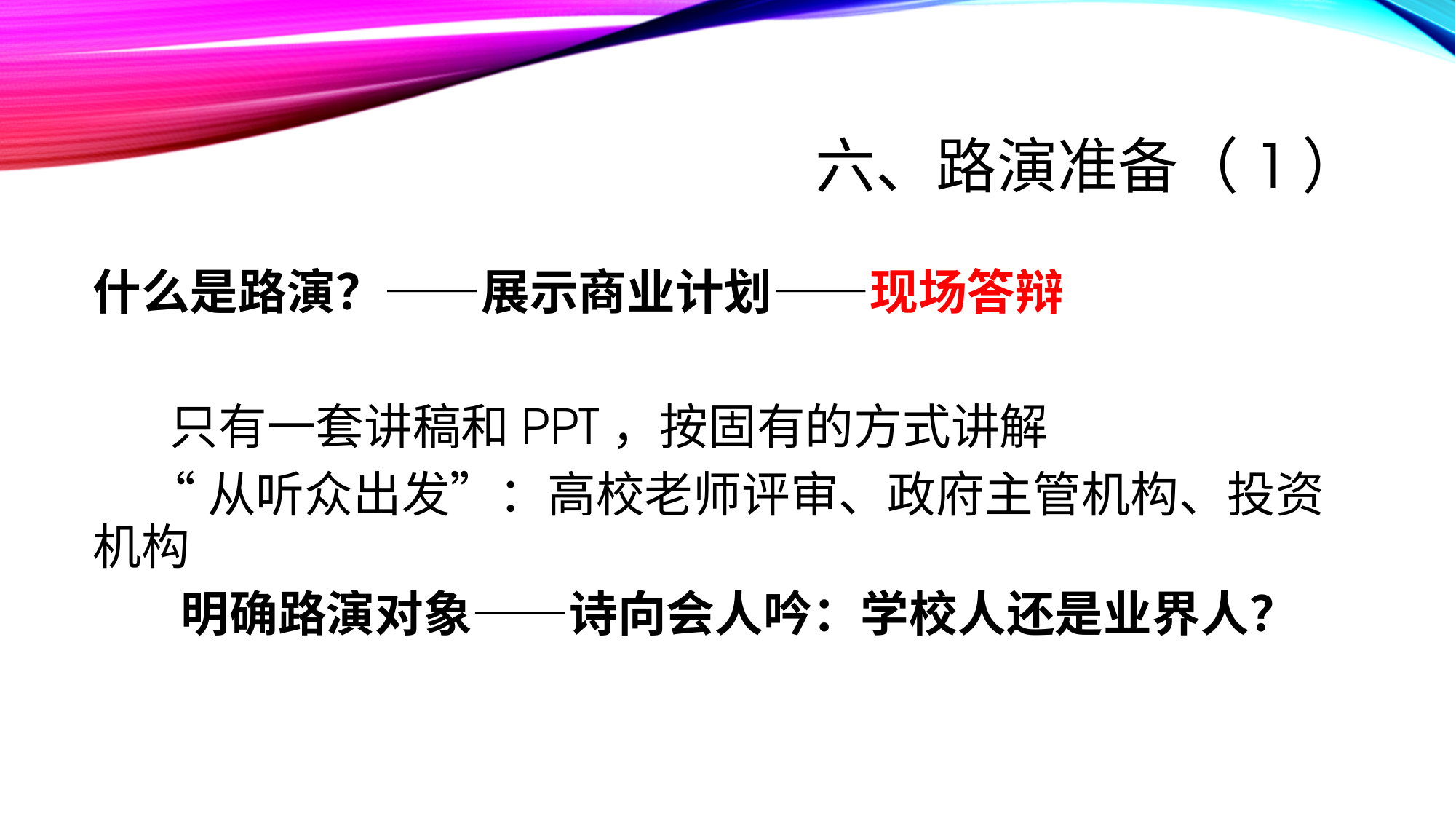

# 六、路演准备（1）
什么是路演？——展示商业计划——现场答辩

      只有一套讲稿和PPT，按固有的方式讲解
     “从听众出发”：高校老师评审、政府主管机构、投资机构
       明确路演对象——诗向会人吟：学校人还是业界人？